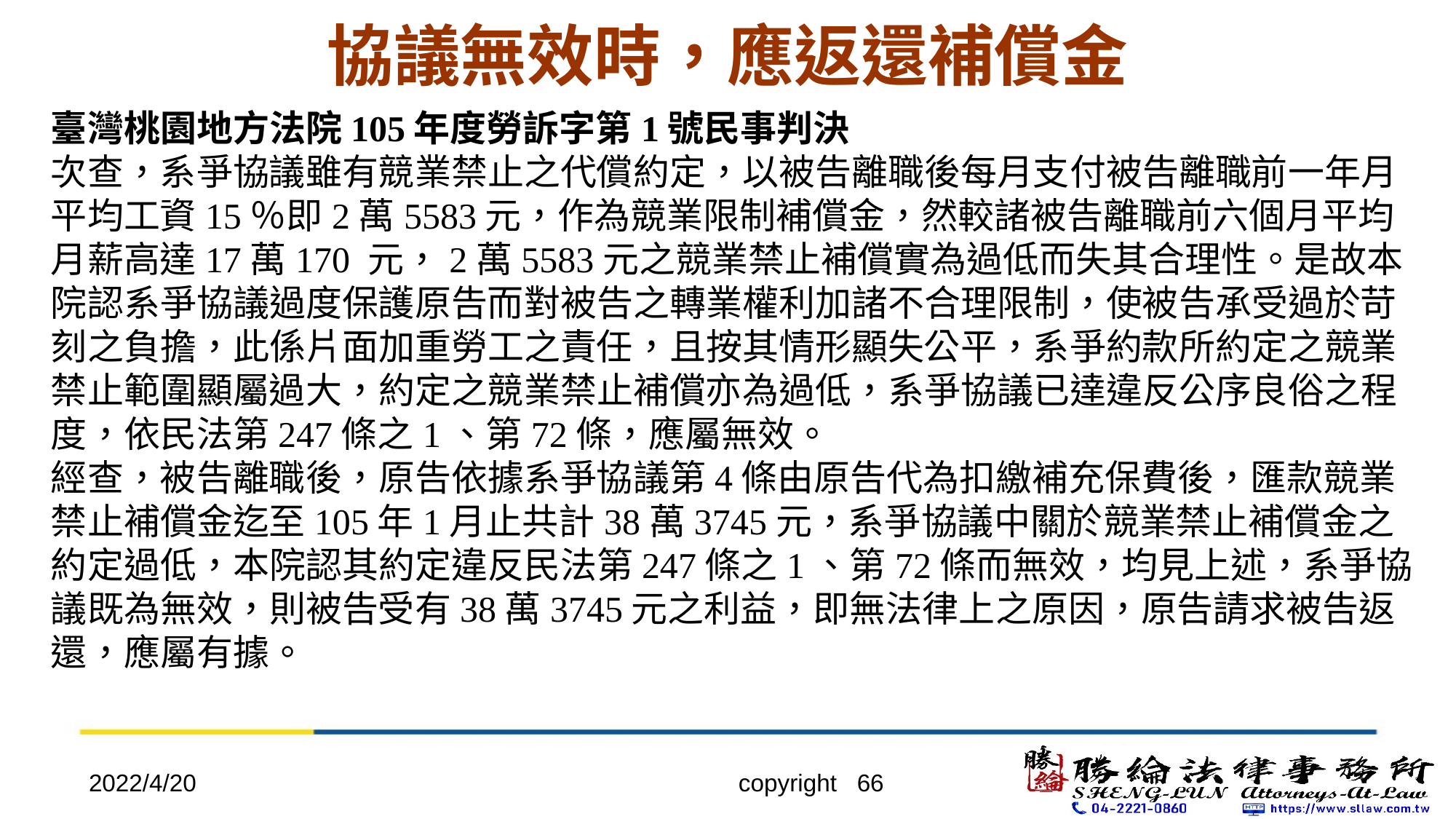

# 協議無效時，應返還補償金
臺灣桃園地方法院105年度勞訴字第1號民事判決
次查，系爭協議雖有競業禁止之代償約定，以被告離職後每月支付被告離職前一年月平均工資15％即2萬5583元，作為競業限制補償金，然較諸被告離職前六個月平均月薪高達17萬170 元，2萬5583元之競業禁止補償實為過低而失其合理性。是故本院認系爭協議過度保護原告而對被告之轉業權利加諸不合理限制，使被告承受過於苛刻之負擔，此係片面加重勞工之責任，且按其情形顯失公平，系爭約款所約定之競業禁止範圍顯屬過大，約定之競業禁止補償亦為過低，系爭協議已達違反公序良俗之程度，依民法第247條之1、第72條，應屬無效。
經查，被告離職後，原告依據系爭協議第4條由原告代為扣繳補充保費後，匯款競業禁止補償金迄至105年1月止共計38萬3745元，系爭協議中關於競業禁止補償金之約定過低，本院認其約定違反民法第247條之1、第72條而無效，均見上述，系爭協議既為無效，則被告受有38萬3745元之利益，即無法律上之原因，原告請求被告返還，應屬有據。
2022/4/20
copyright   66